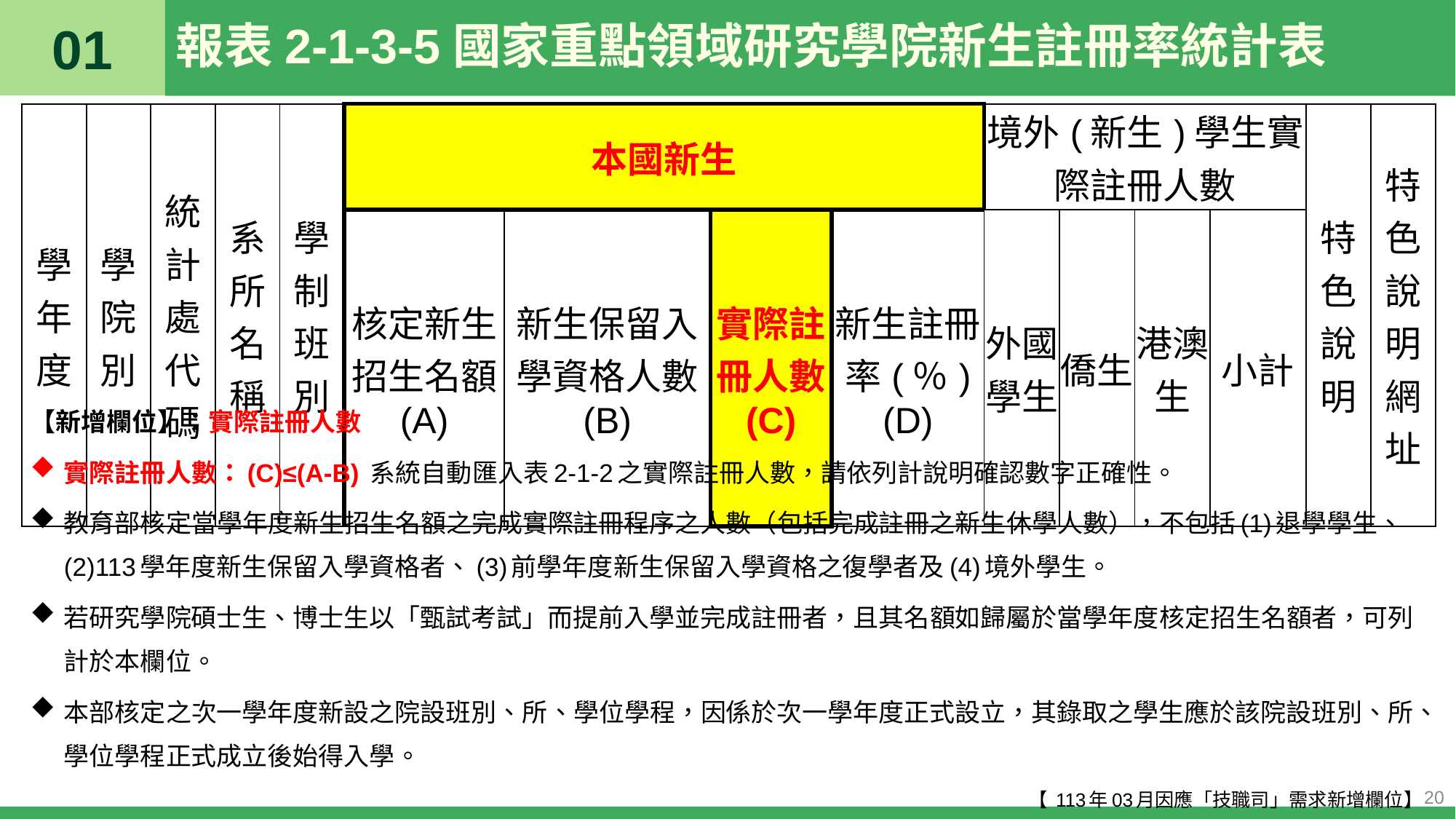

01
# 報表2-1-3-5國家重點領域研究學院新生註冊率統計表
| 學年度 | 學院別 | 統計處代碼 | 系所名稱 | 學制班別 | 本國新生 |  |  |  | 境外(新生)學生實際註冊人數 |  |  |  | 特色說明 | 特色說明網址 |
| --- | --- | --- | --- | --- | --- | --- | --- | --- | --- | --- | --- | --- | --- | --- |
|  |  |  |  |  | 核定新生招生名額 (A) | 新生保留入學資格人數 (B) | 實際註冊人數 (C) | 新生註冊率(％) (D) | 外國學生 | 僑生 | 港澳生 | 小計 |  |  |
【新增欄位】：實際註冊人數
實際註冊人數：(C)≤(A-B) 系統自動匯入表2-1-2之實際註冊人數，請依列計說明確認數字正確性。
教育部核定當學年度新生招生名額之完成實際註冊程序之人數（包括完成註冊之新生休學人數），不包括(1)退學學生、(2)113學年度新生保留入學資格者、(3)前學年度新生保留入學資格之復學者及(4)境外學生。
若研究學院碩士生、博士生以「甄試考試」而提前入學並完成註冊者，且其名額如歸屬於當學年度核定招生名額者，可列計於本欄位。
本部核定之次一學年度新設之院設班別、所、學位學程，因係於次一學年度正式設立，其錄取之學生應於該院設班別、所、學位學程正式成立後始得入學。
【 113年03月因應「技職司」需求新增欄位】

20